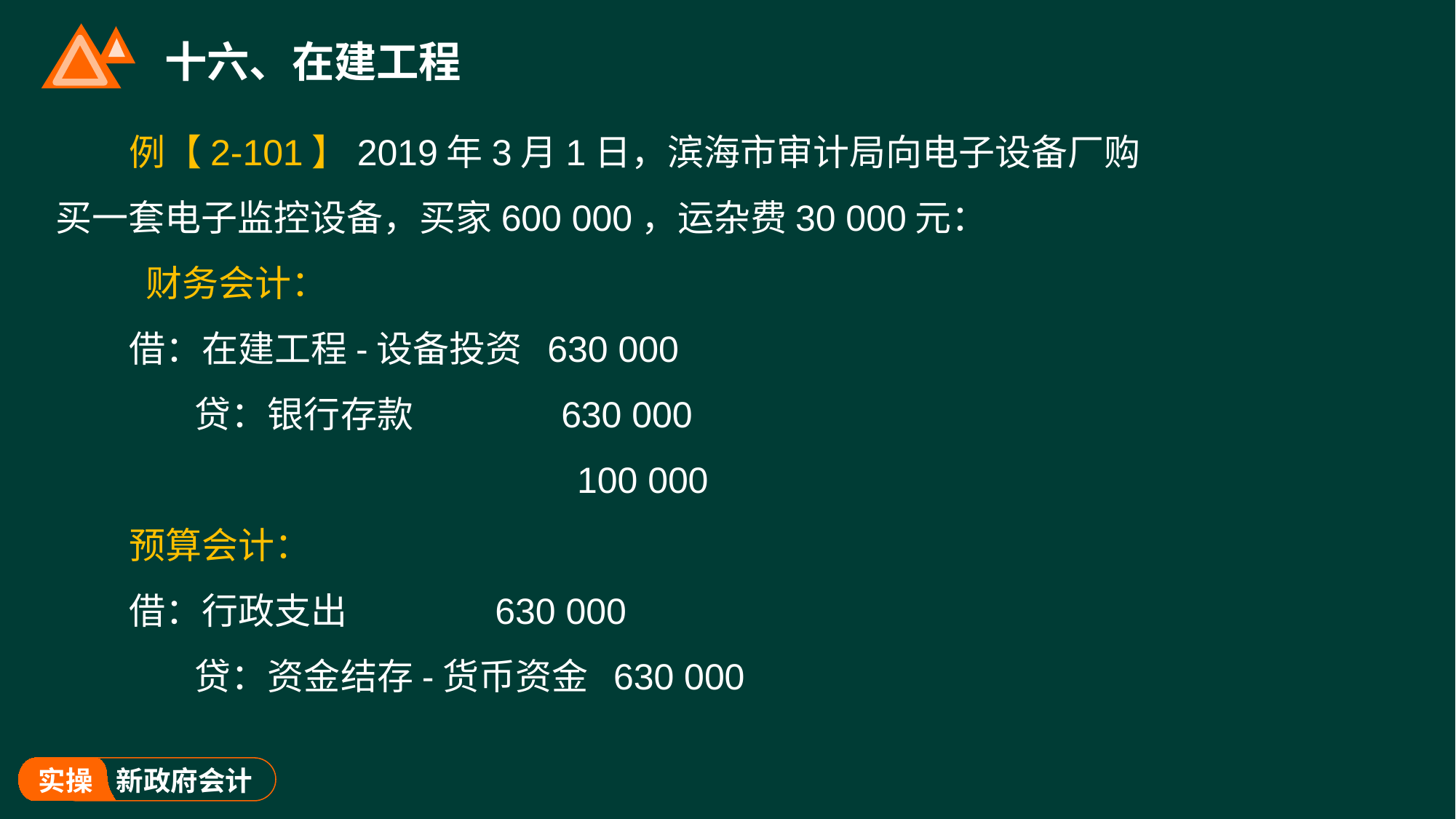

# 十六、在建工程
例【2-101】2019年3月1日，滨海市审计局向电子设备厂购买一套电子监控设备，买家600 000，运杂费30 000元：
 财务会计：
借：在建工程-设备投资  630 000
       贷：银行存款                 630 000
                                            100 000
预算会计：
借：行政支出                 630 000
       贷：资金结存-货币资金  630 000